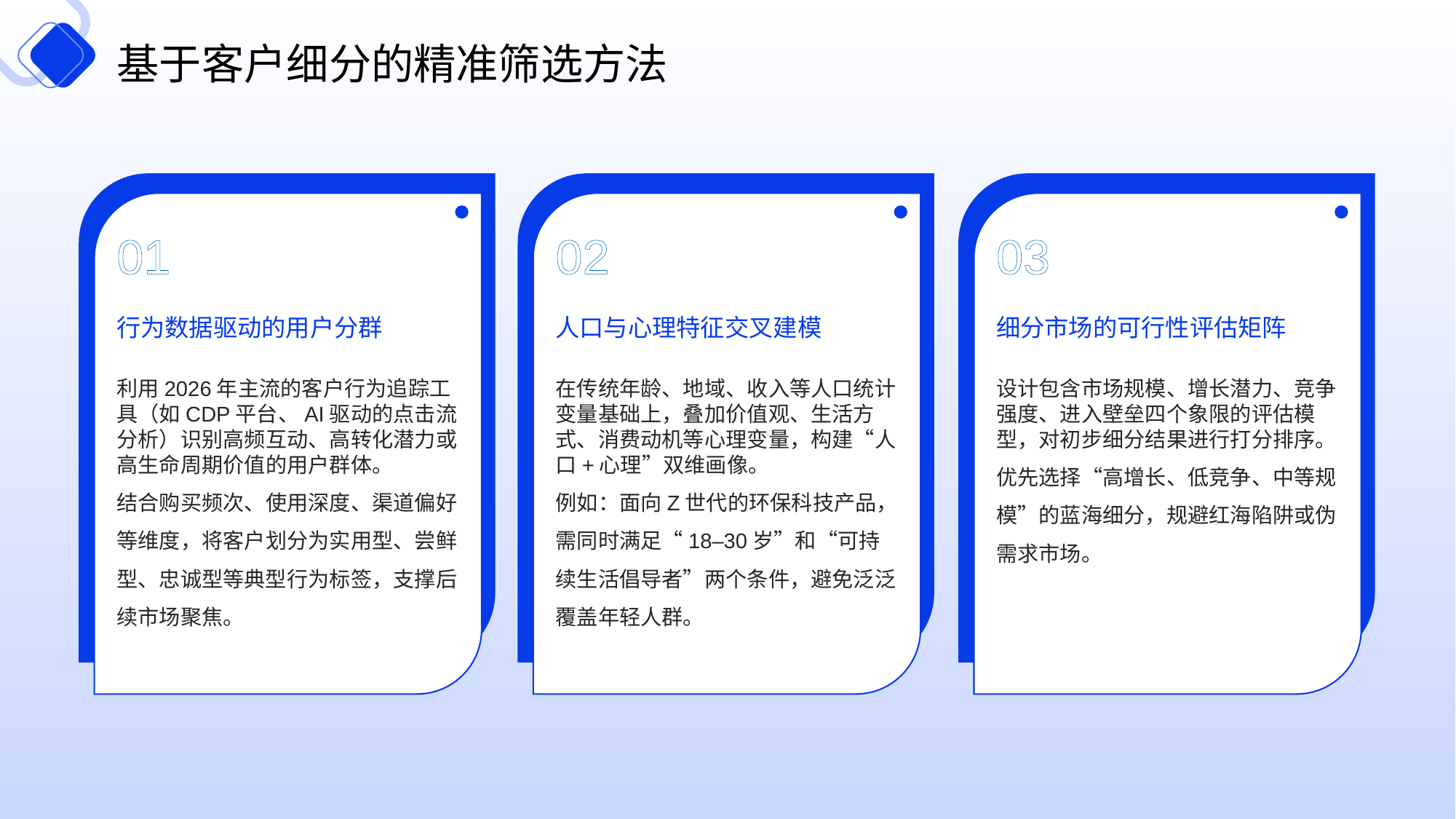

基于客户细分的精准筛选方法

01
02
03
行为数据驱动的用户分群
人口与心理特征交叉建模
细分市场的可行性评估矩阵
利用2026年主流的客户行为追踪工具（如CDP平台、AI驱动的点击流分析）识别高频互动、高转化潜力或高生命周期价值的用户群体。
结合购买频次、使用深度、渠道偏好等维度，将客户划分为实用型、尝鲜型、忠诚型等典型行为标签，支撑后续市场聚焦。
在传统年龄、地域、收入等人口统计变量基础上，叠加价值观、生活方式、消费动机等心理变量，构建“人口+心理”双维画像。
例如：面向Z世代的环保科技产品，需同时满足“18–30岁”和“可持续生活倡导者”两个条件，避免泛泛覆盖年轻人群。
设计包含市场规模、增长潜力、竞争强度、进入壁垒四个象限的评估模型，对初步细分结果进行打分排序。
优先选择“高增长、低竞争、中等规模”的蓝海细分，规避红海陷阱或伪需求市场。